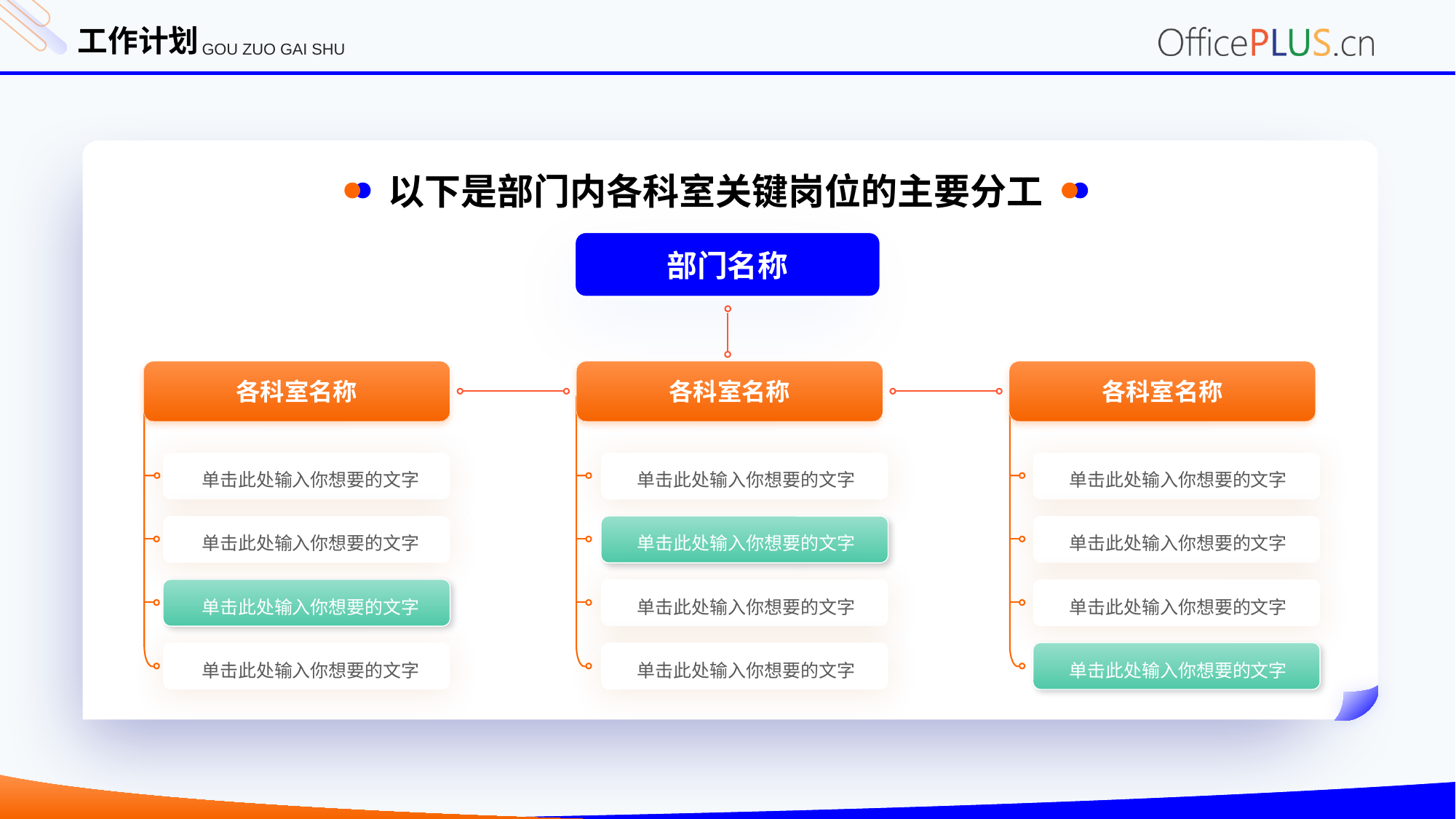

工作计划
GOU ZUO GAI SHU
以下是部门内各科室关键岗位的主要分工

部门名称

各科室名称
各科室名称
各科室名称

单击此处输入你想要的文字
单击此处输入你想要的文字
单击此处输入你想要的文字

单击此处输入你想要的文字
单击此处输入你想要的文字
单击此处输入你想要的文字

单击此处输入你想要的文字
单击此处输入你想要的文字
单击此处输入你想要的文字

单击此处输入你想要的文字
单击此处输入你想要的文字
单击此处输入你想要的文字